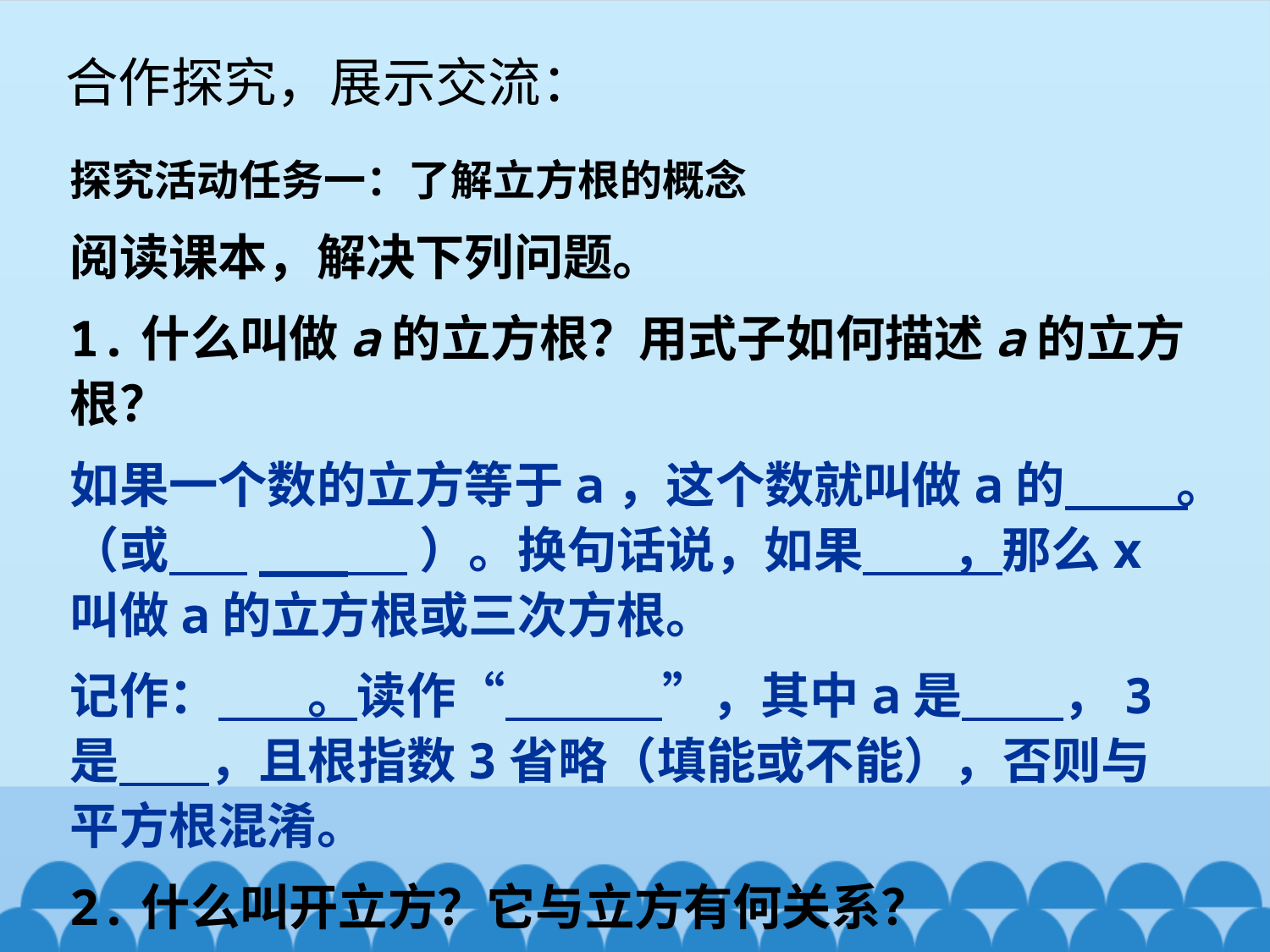

合作探究，展示交流：
探究活动任务一：了解立方根的概念
阅读课本，解决下列问题。
1.什么叫做a的立方根？用式子如何描述a的立方根？
如果一个数的立方等于a，这个数就叫做a的          。（或       ___  ）。换句话说，如果        ，那么x叫做a的立方根或三次方根。
记作：        。读作“              ”，其中a是         ，3是        ，且根指数3省略（填能或不能），否则与平方根混淆。
2.什么叫开立方？它与立方有何关系？